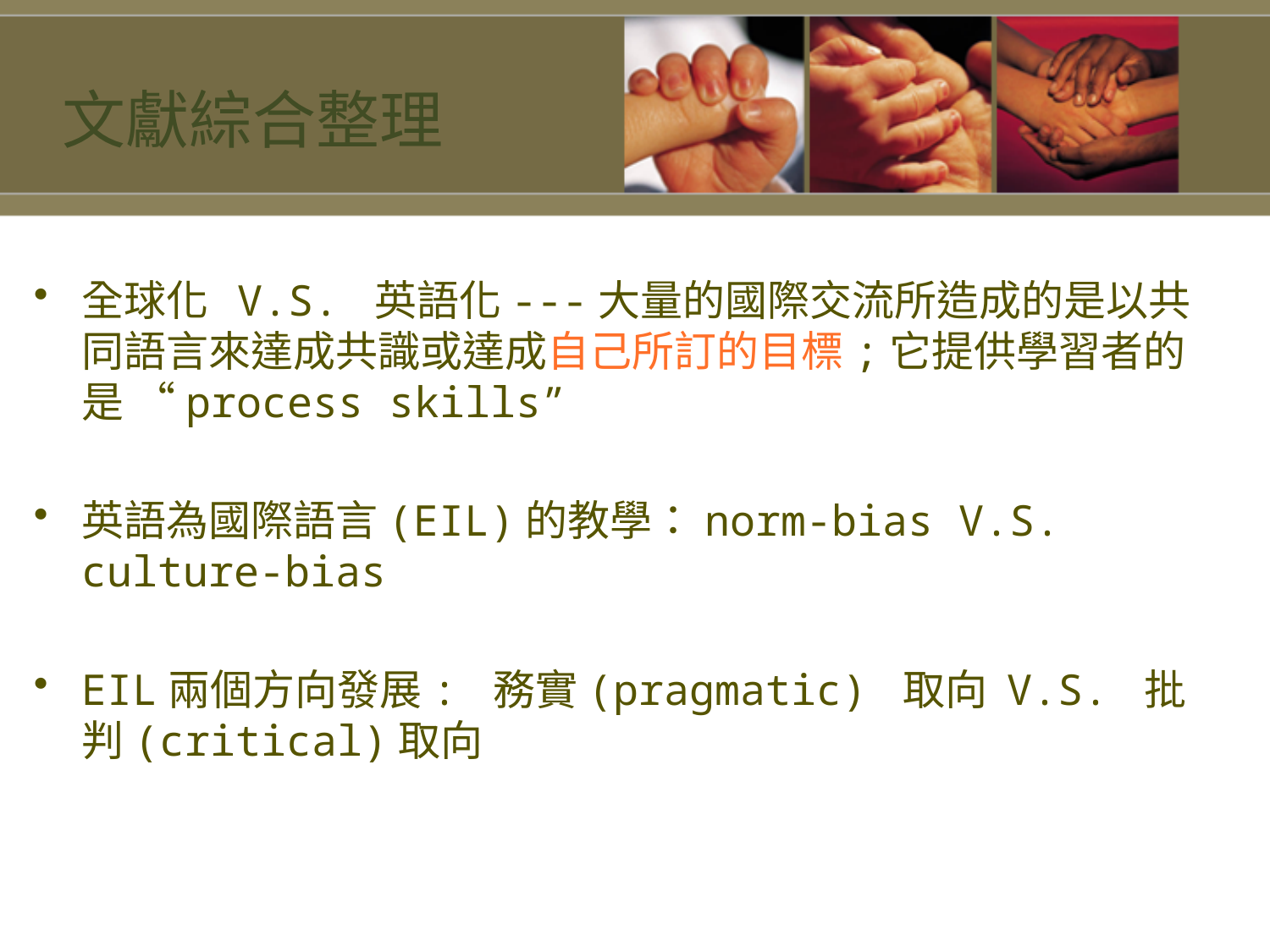

# 文獻綜合整理
全球化  V.S. 英語化---大量的國際交流所造成的是以共同語言來達成共識或達成自己所訂的目標;它提供學習者的是 “process skills”

英語為國際語言(EIL)的教學：norm-bias V.S. culture-bias

EIL兩個方向發展: 務實(pragmatic) 取向 V.S. 批判(critical)取向